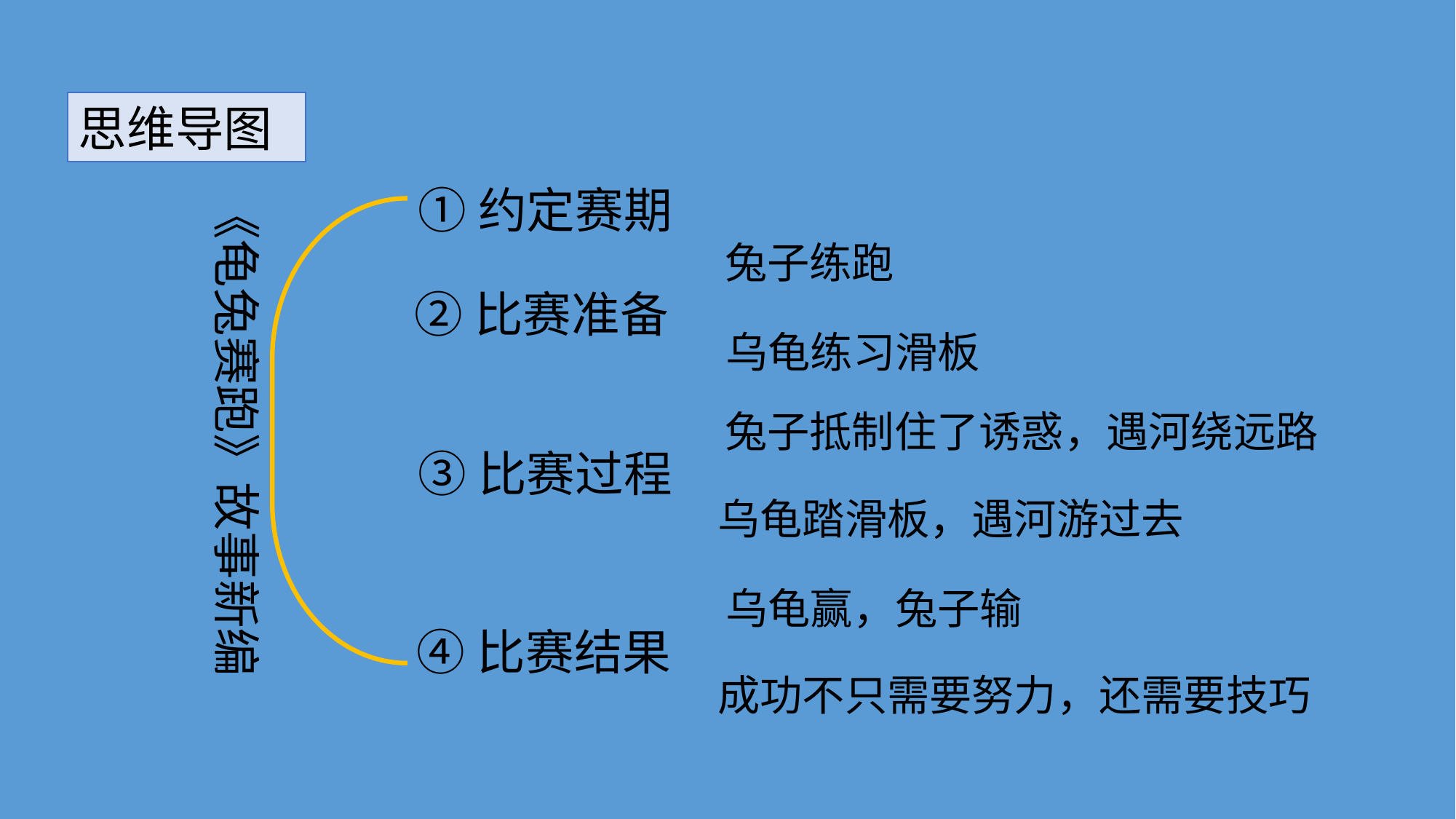

思维导图
①约定赛期
《龟兔赛跑》故事新编

兔子练跑

②比赛准备
乌龟练习滑板
兔子抵制住了诱惑，遇河绕远路

③比赛过程
乌龟踏滑板，遇河游过去
乌龟赢，兔子输

④比赛结果
成功不只需要努力，还需要技巧